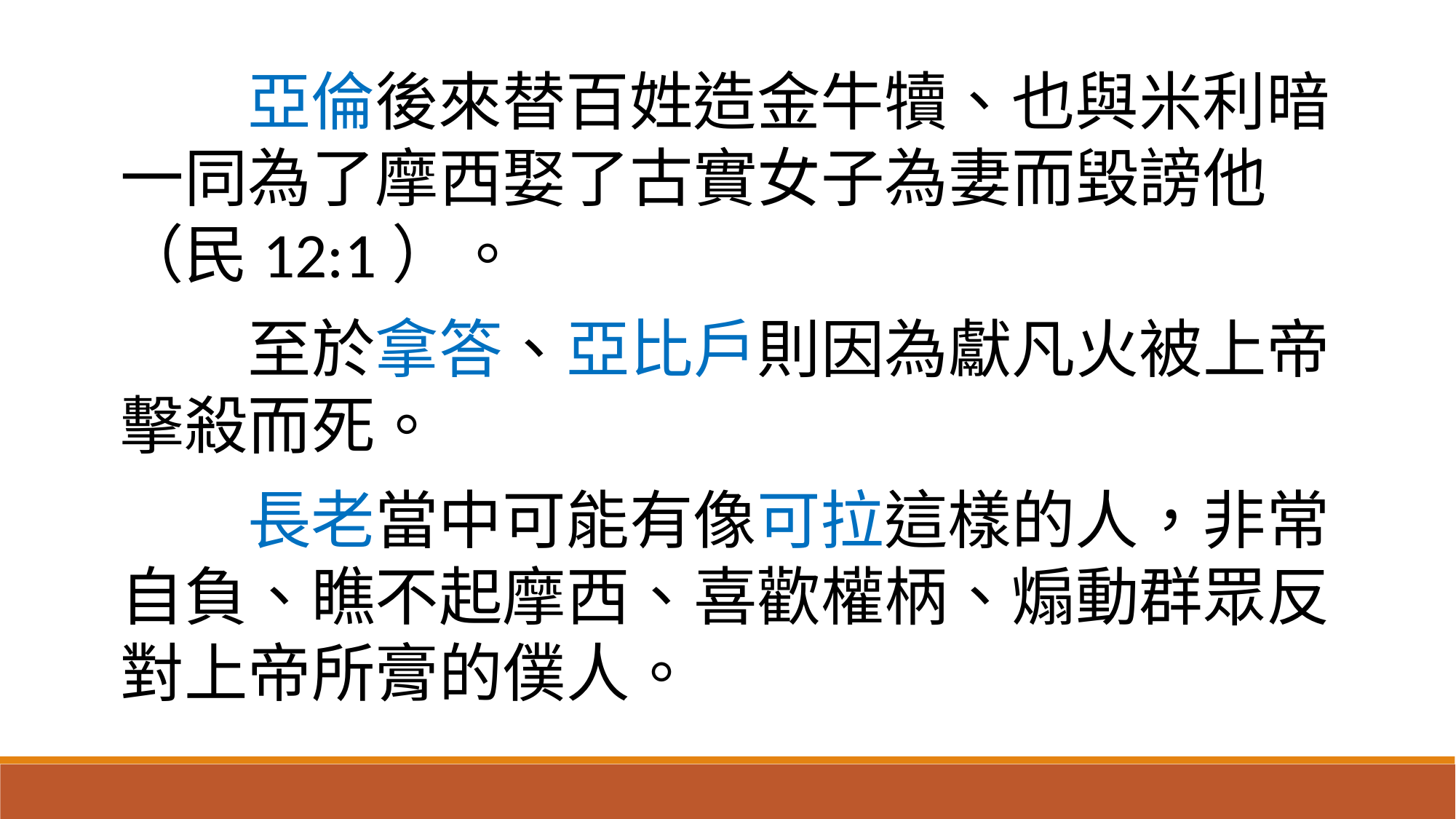

亞倫後來替百姓造金牛犢、也與米利暗一同為了摩西娶了古實女子為妻而毀謗他（民12:1）。
　　至於拿答、亞比戶則因為獻凡火被上帝擊殺而死。
　　長老當中可能有像可拉這樣的人，非常自負、瞧不起摩西、喜歡權柄、煽動群眾反對上帝所膏的僕人。